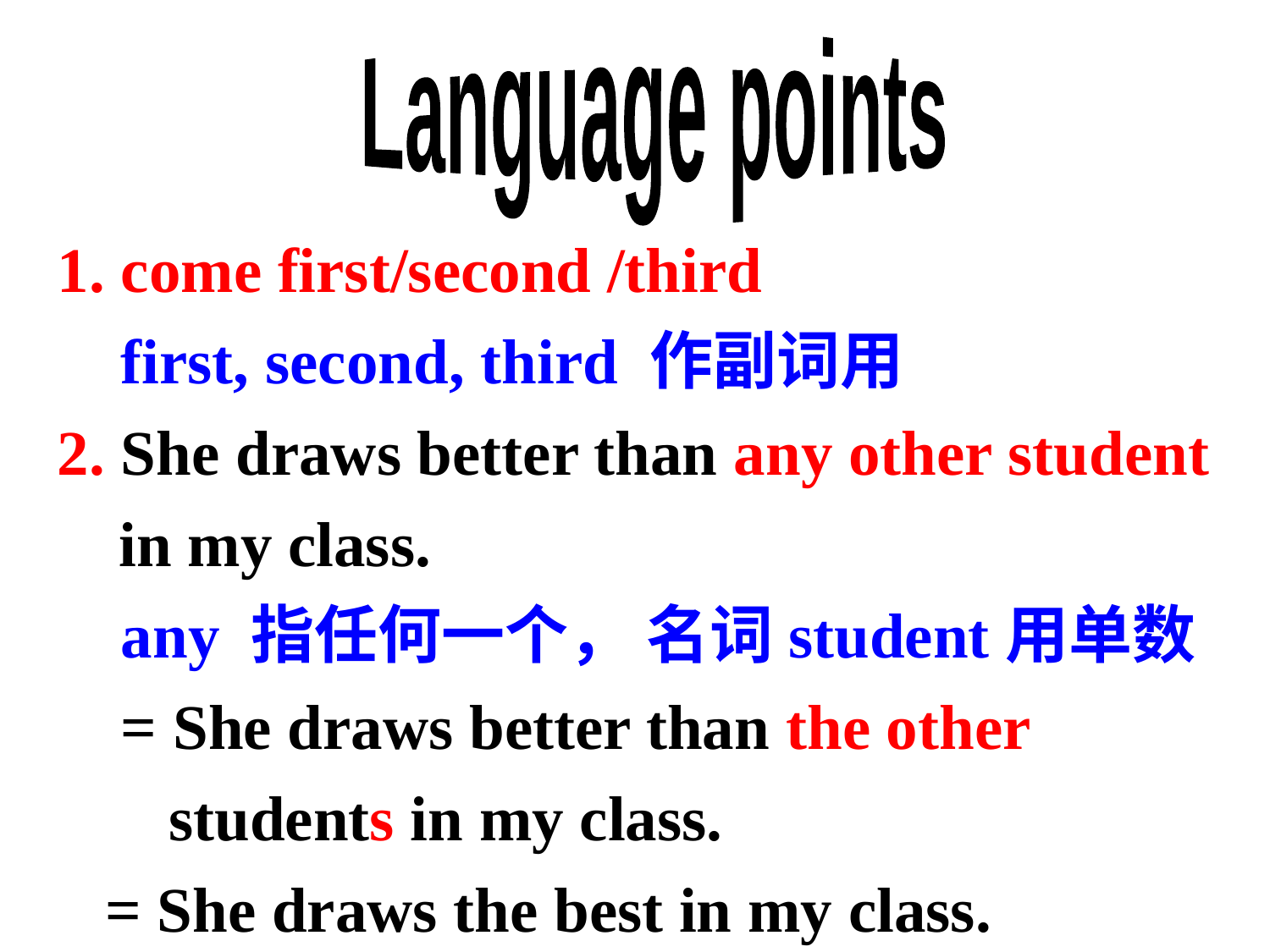

Language points
1. come first/second /third
    first, second, third 作副词用
2. She draws better than any other student in my class.
    any 指任何一个， 名词student用单数
    = She draws better than the other
       students in my class.
   = She draws the best in my class.